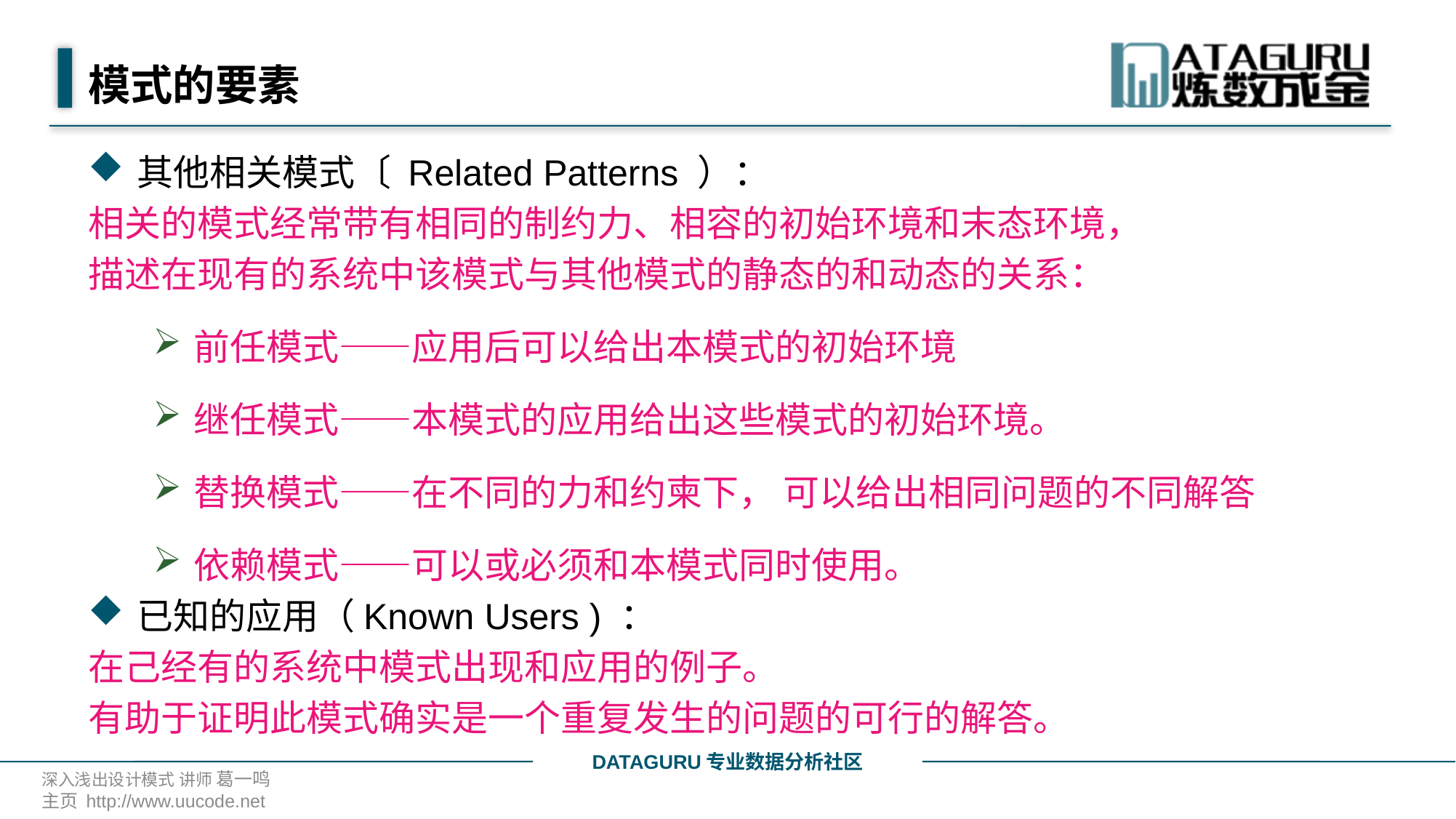

# 模式的要素
其他相关模式〔 Related Patterns ）：
相关的模式经常带有相同的制约力、相容的初始环境和末态环境，
描述在现有的系统中该模式与其他模式的静态的和动态的关系：
前任模式——应用后可以给出本模式的初始环境
继任模式——本模式的应用给出这些模式的初始环境。
替换模式——在不同的力和约柬下， 可以给出相同问题的不同解答
依赖模式——可以或必须和本模式同时使用。
已知的应用（Known Users ) ：
在己经有的系统中模式出现和应用的例子。
有助于证明此模式确实是一个重复发生的问题的可行的解答。